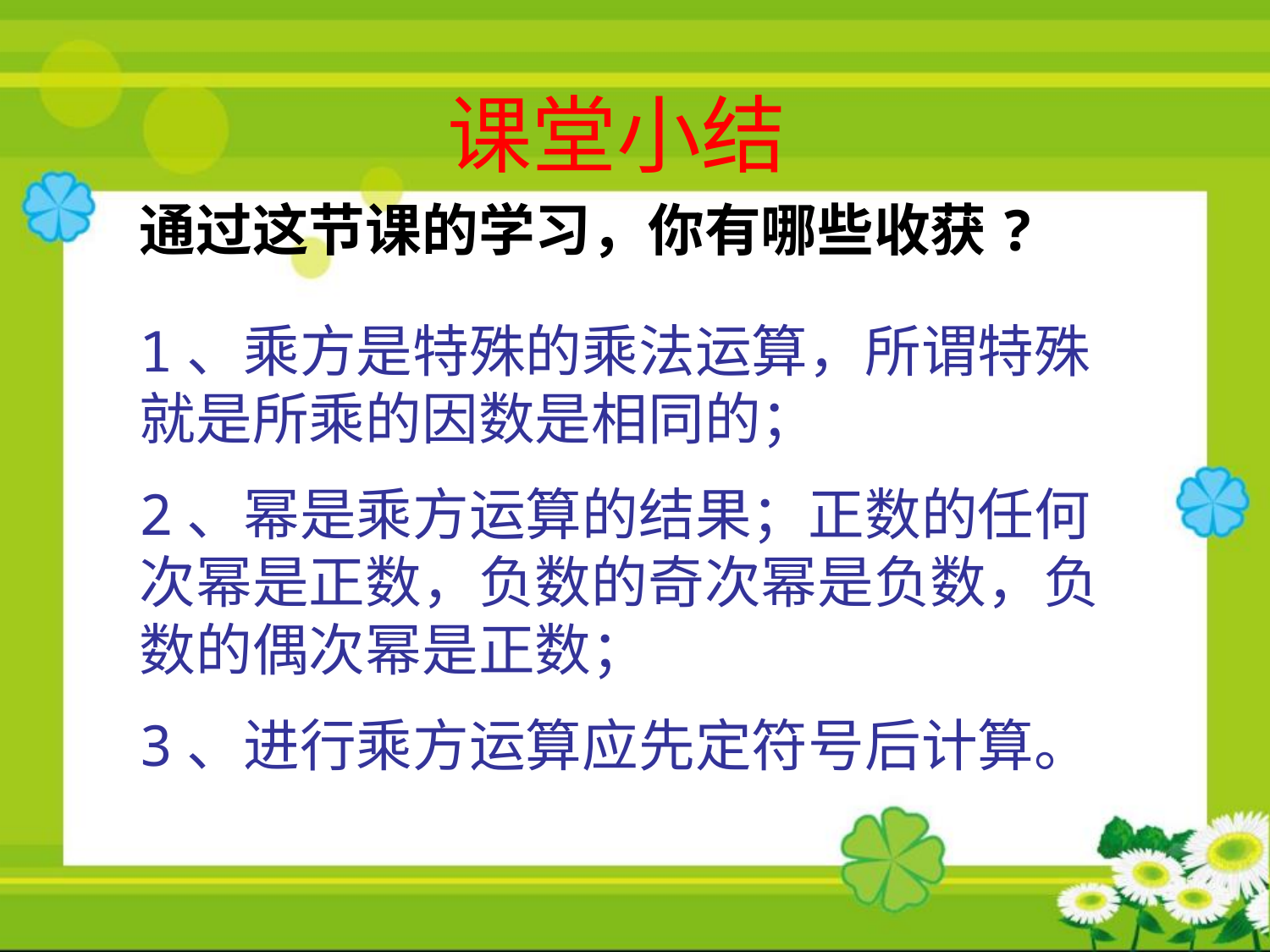

课堂小结
通过这节课的学习，你有哪些收获?
1、乘方是特殊的乘法运算，所谓特殊就是所乘的因数是相同的；
2、幂是乘方运算的结果；正数的任何次幂是正数，负数的奇次幂是负数，负数的偶次幂是正数；
3、进行乘方运算应先定符号后计算。